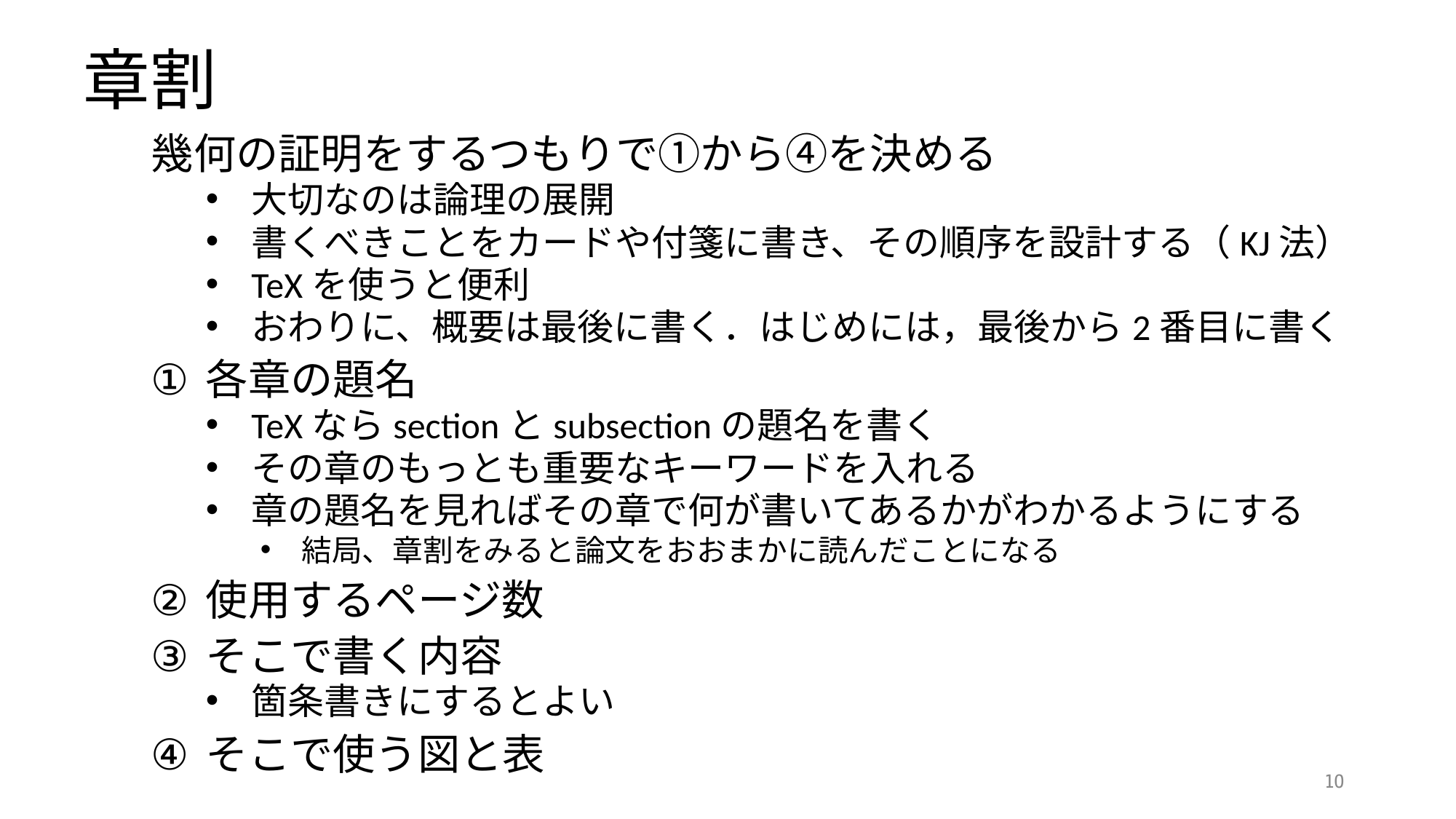

# 章割
幾何の証明をするつもりで①から④を決める
大切なのは論理の展開
書くべきことをカードや付箋に書き、その順序を設計する（KJ法）
TeXを使うと便利
おわりに、概要は最後に書く．はじめには，最後から2番目に書く
各章の題名
TeXならsectionとsubsectionの題名を書く
その章のもっとも重要なキーワードを入れる
章の題名を見ればその章で何が書いてあるかがわかるようにする
結局、章割をみると論文をおおまかに読んだことになる
使用するページ数
そこで書く内容
箇条書きにするとよい
そこで使う図と表
10